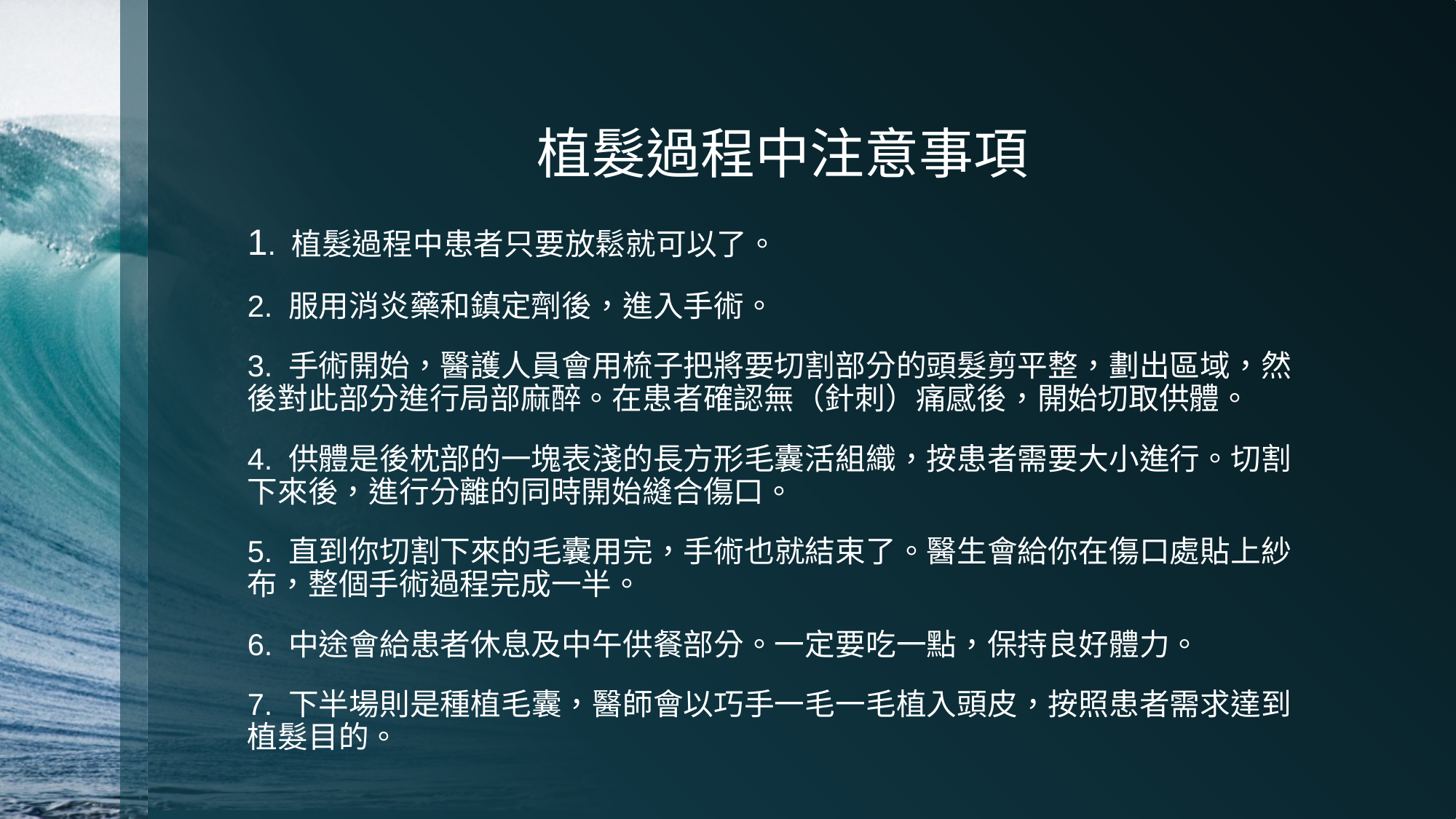

# 植髮過程中注意事項
1. 植髮過程中患者只要放鬆就可以了。
2. 服用消炎藥和鎮定劑後，進入手術。
3. 手術開始，醫護人員會用梳子把將要切割部分的頭髮剪平整，劃出區域，然後對此部分進行局部麻醉。在患者確認無（針刺）痛感後，開始切取供體。
4. 供體是後枕部的一塊表淺的長方形毛囊活組織，按患者需要大小進行。切割下來後，進行分離的同時開始縫合傷口。
5. 直到你切割下來的毛囊用完，手術也就結束了。醫生會給你在傷口處貼上紗布，整個手術過程完成一半。
6. 中途會給患者休息及中午供餐部分。一定要吃一點，保持良好體力。
7. 下半場則是種植毛囊，醫師會以巧手一毛一毛植入頭皮，按照患者需求達到植髮目的。